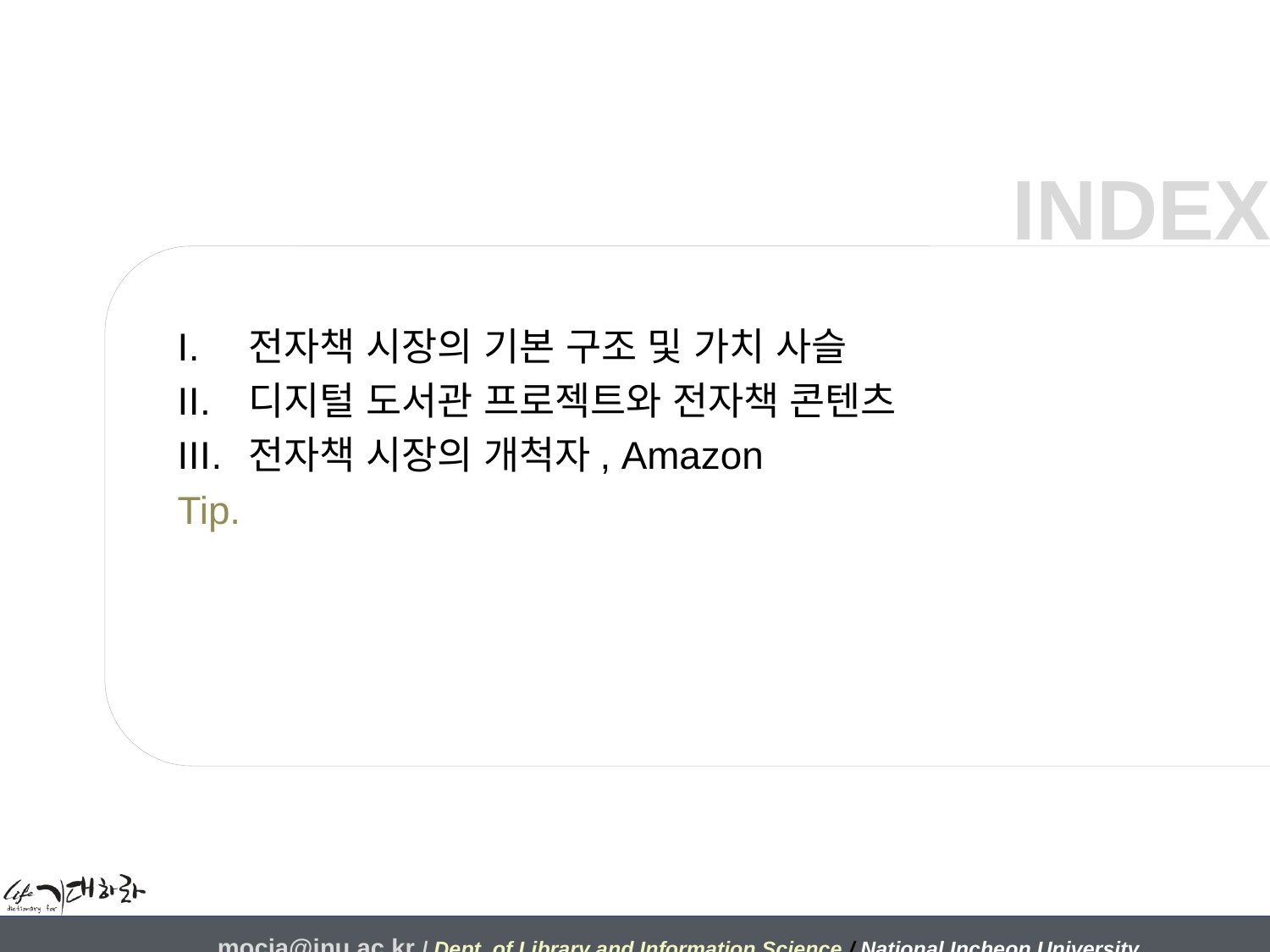

전자책 시장의 기본 구조 및 가치 사슬
디지털 도서관 프로젝트와 전자책 콘텐츠
전자책 시장의 개척자, Amazon
Tip.

mocja@inu.ac.kr / Dept. of Library and Information Science / National Incheon University